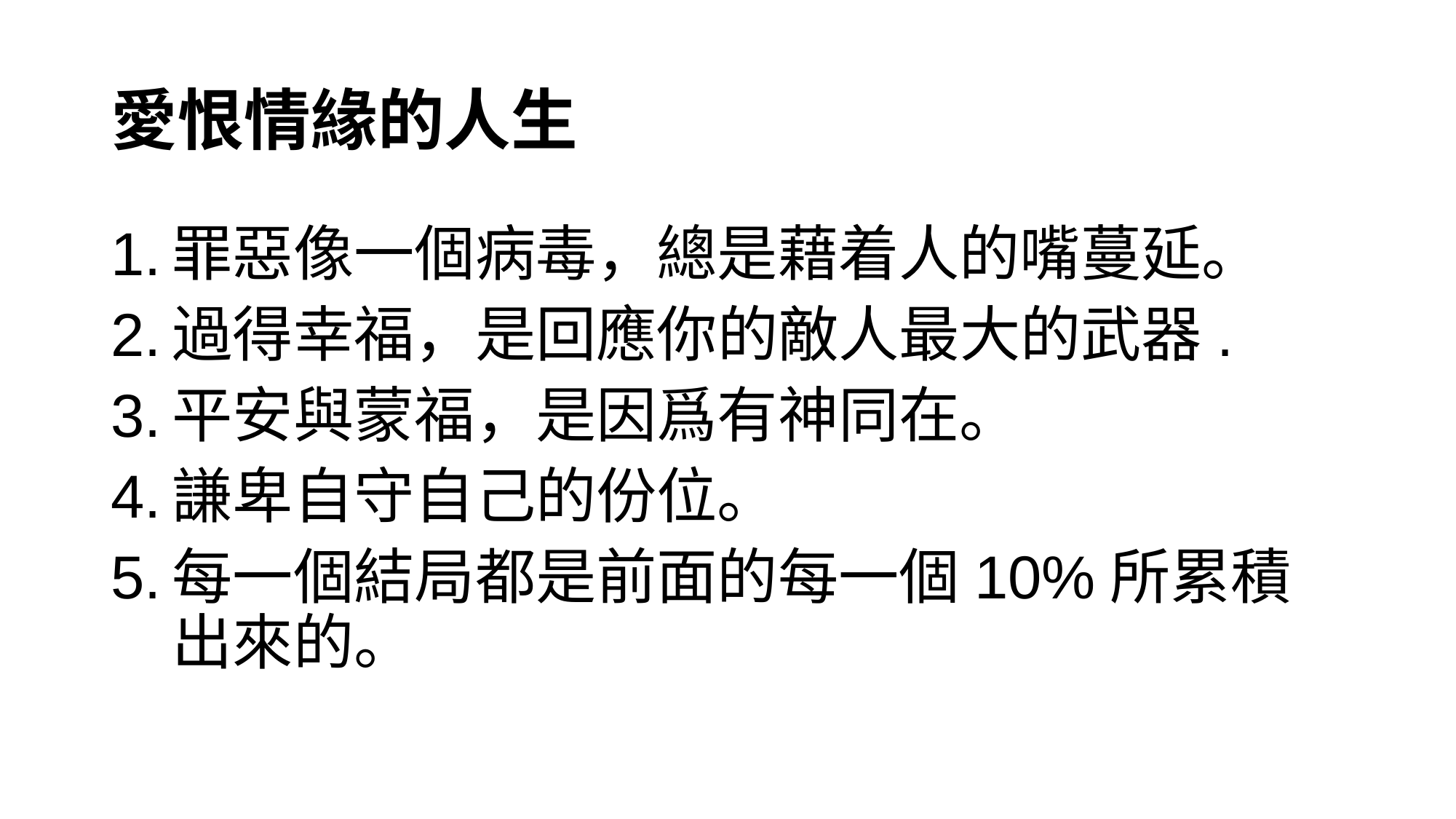

# 愛恨情緣的人生
罪惡像一個病毒，總是藉着人的嘴蔓延。
過得幸福，是回應你的敵人最大的武器.
平安與蒙福，是因爲有神同在。
謙卑自守自己的份位。
每一個結局都是前面的每一個10%所累積出來的。